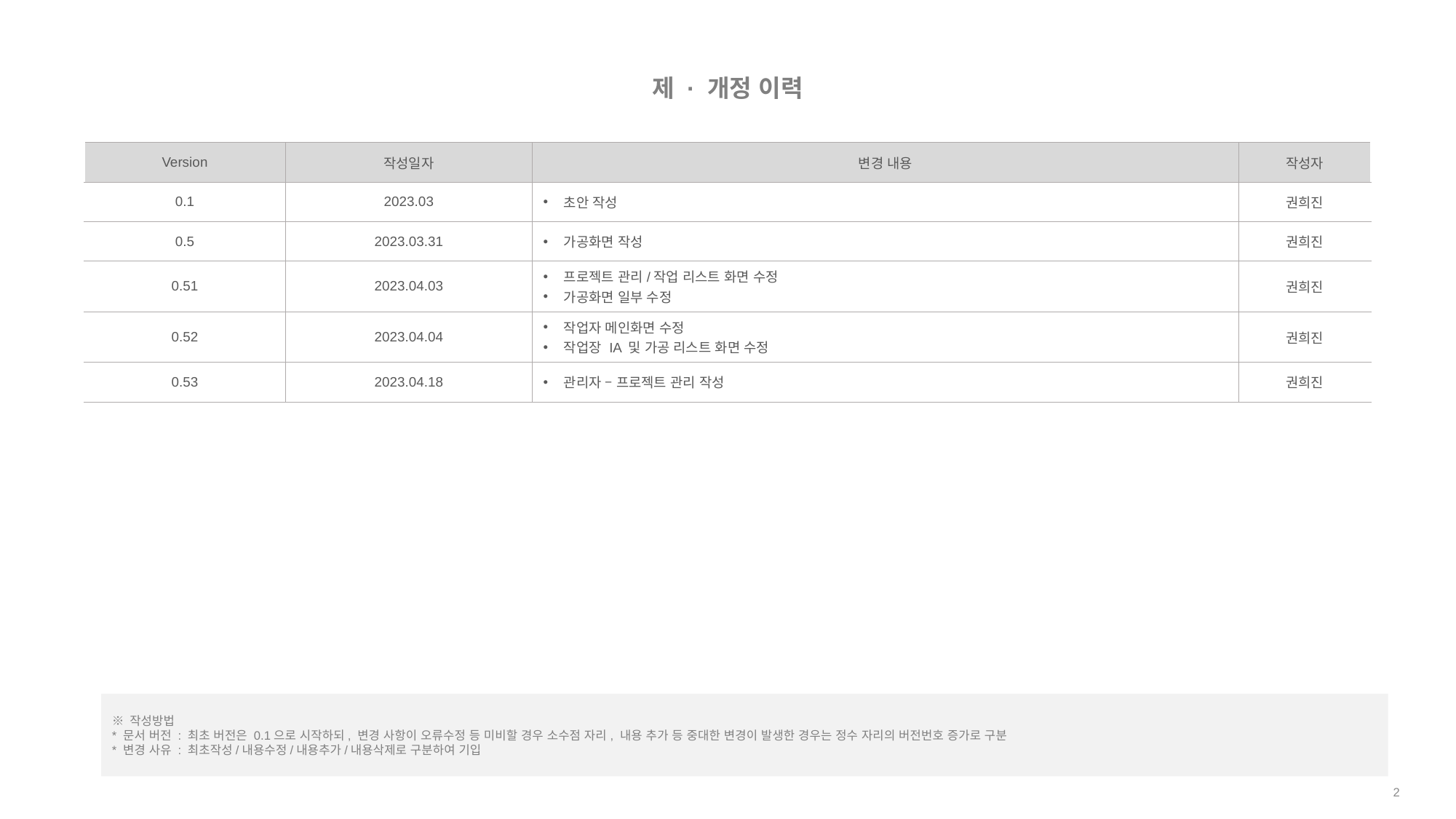

제 · 개정 이력
| Version | 작성일자 | 변경 내용 | 작성자 |
| --- | --- | --- | --- |
| 0.1 | 2023.03 | 초안 작성 | 권희진 |
| 0.5 | 2023.03.31 | 가공화면 작성 | 권희진 |
| 0.51 | 2023.04.03 | 프로젝트 관리/작업 리스트 화면 수정 가공화면 일부 수정 | 권희진 |
| 0.52 | 2023.04.04 | 작업자 메인화면 수정 작업장 IA 및 가공 리스트 화면 수정 | 권희진 |
| 0.53 | 2023.04.18 | 관리자 – 프로젝트 관리 작성 | 권희진 |
※ 작성방법
* 문서 버전 : 최초 버전은 0.1으로 시작하되, 변경 사항이 오류수정 등 미비할 경우 소수점 자리, 내용 추가 등 중대한 변경이 발생한 경우는 정수 자리의 버전번호 증가로 구분
* 변경 사유 : 최초작성/내용수정/내용추가/내용삭제로 구분하여 기입
2